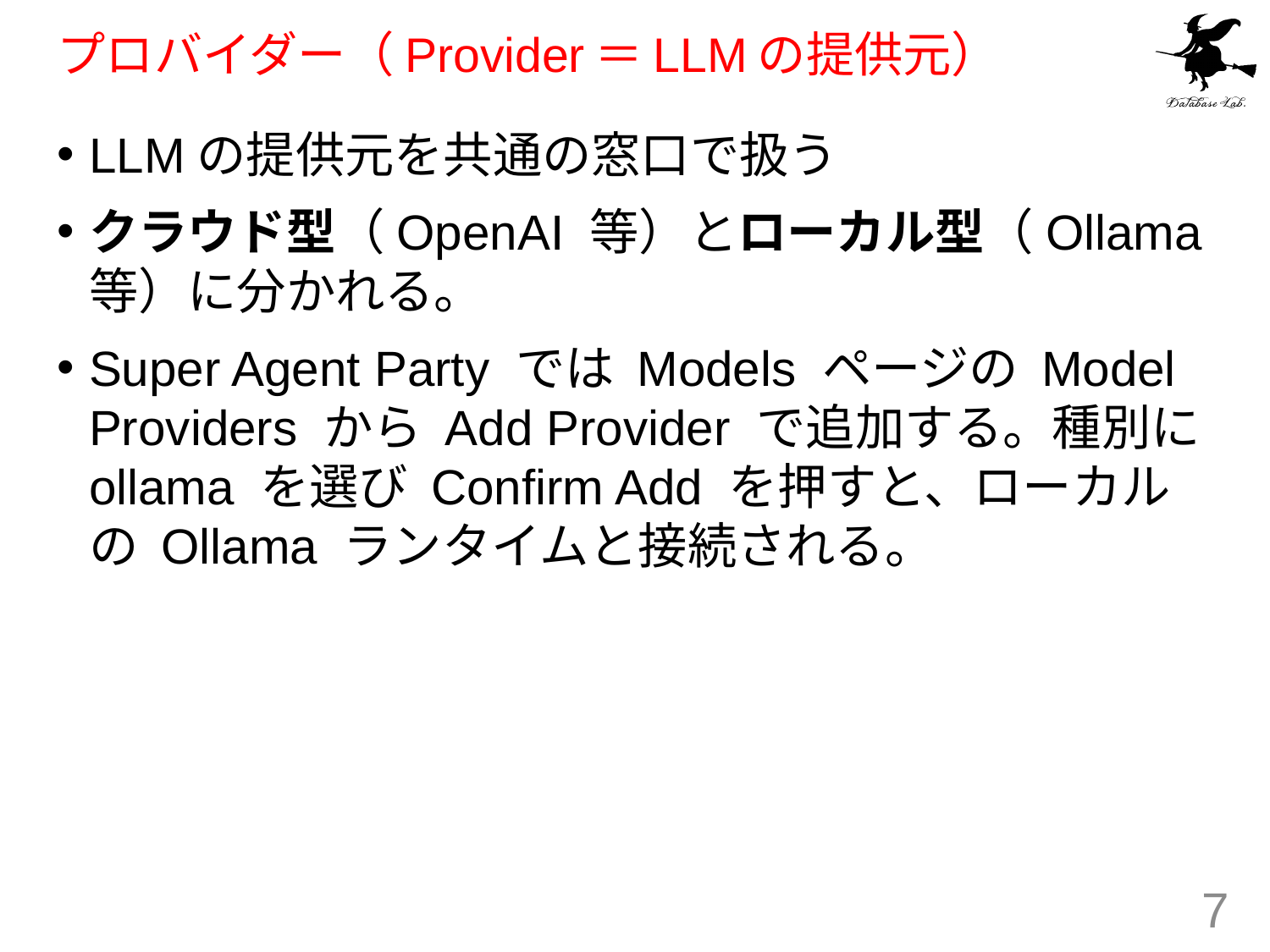

# プロバイダー（Provider＝LLMの提供元）
LLMの提供元を共通の窓口で扱う
クラウド型（OpenAI 等）とローカル型（Ollama 等）に分かれる。
Super Agent Party では Models ページの Model Providers から Add Provider で追加する。種別に ollama を選び Confirm Add を押すと、ローカルの Ollama ランタイムと接続される。
7